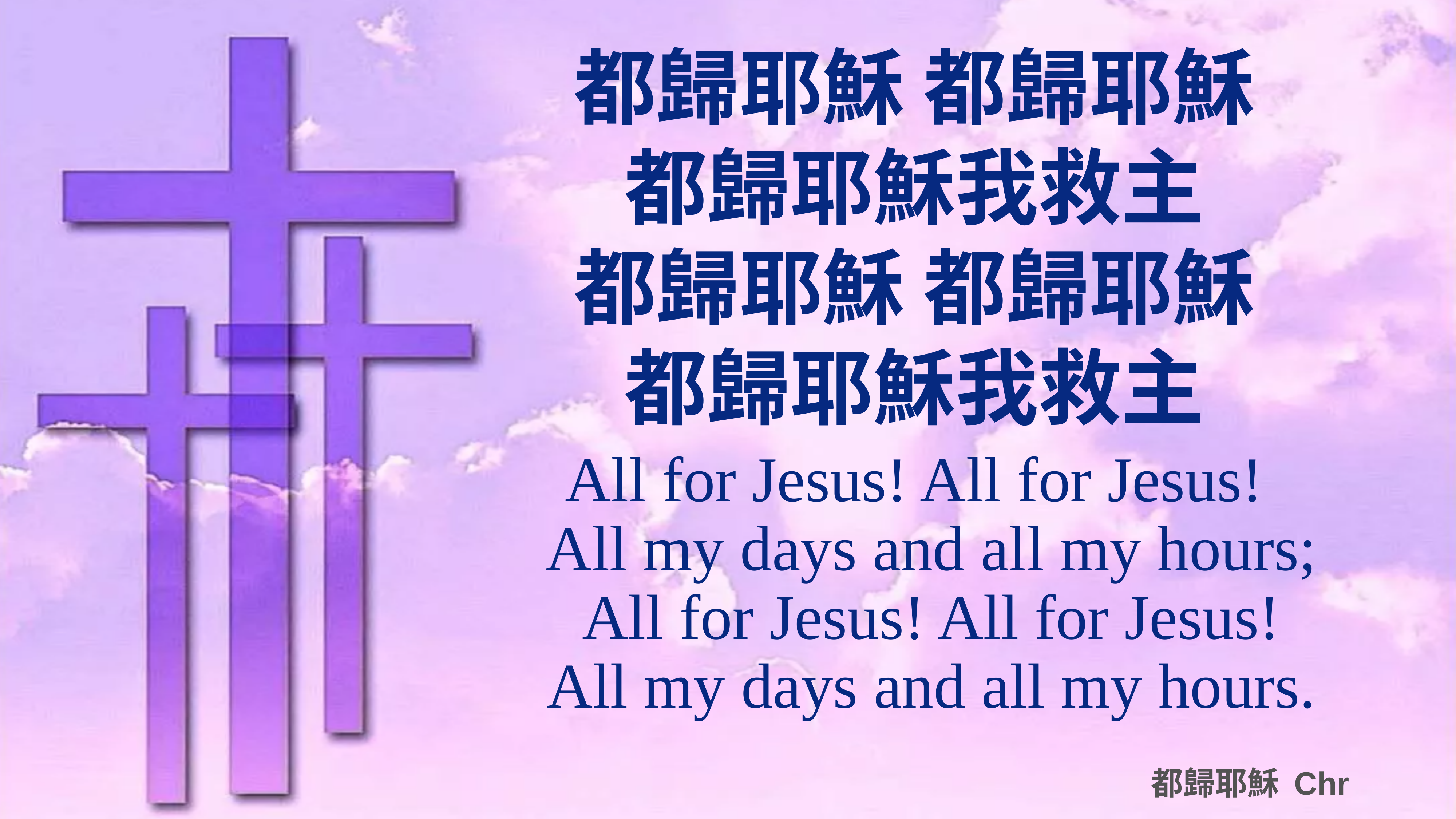

都歸耶穌 都歸耶穌
都歸耶穌我救主
都歸耶穌 都歸耶穌
都歸耶穌我救主
All for Jesus! All for Jesus!
All my days and all my hours;
All for Jesus! All for Jesus!
All my days and all my hours.
# 都歸耶穌 Chr